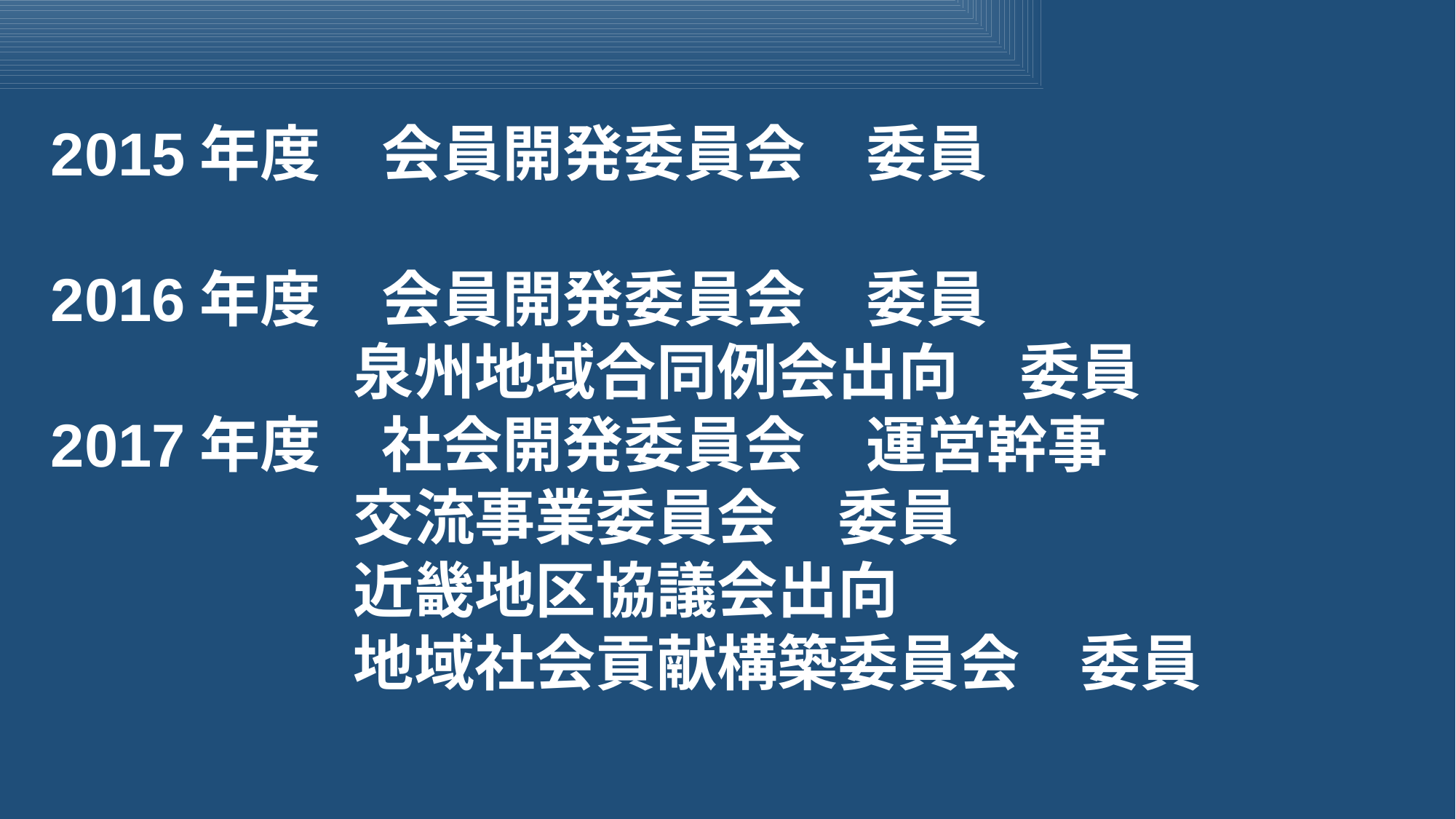

2015年度　会員開発委員会　委員

2016年度　会員開発委員会　委員
　　　　　泉州地域合同例会出向　委員
2017年度　社会開発委員会　運営幹事
　　　　　交流事業委員会　委員
　　　　　近畿地区協議会出向
　　　　　地域社会貢献構築委員会　委員